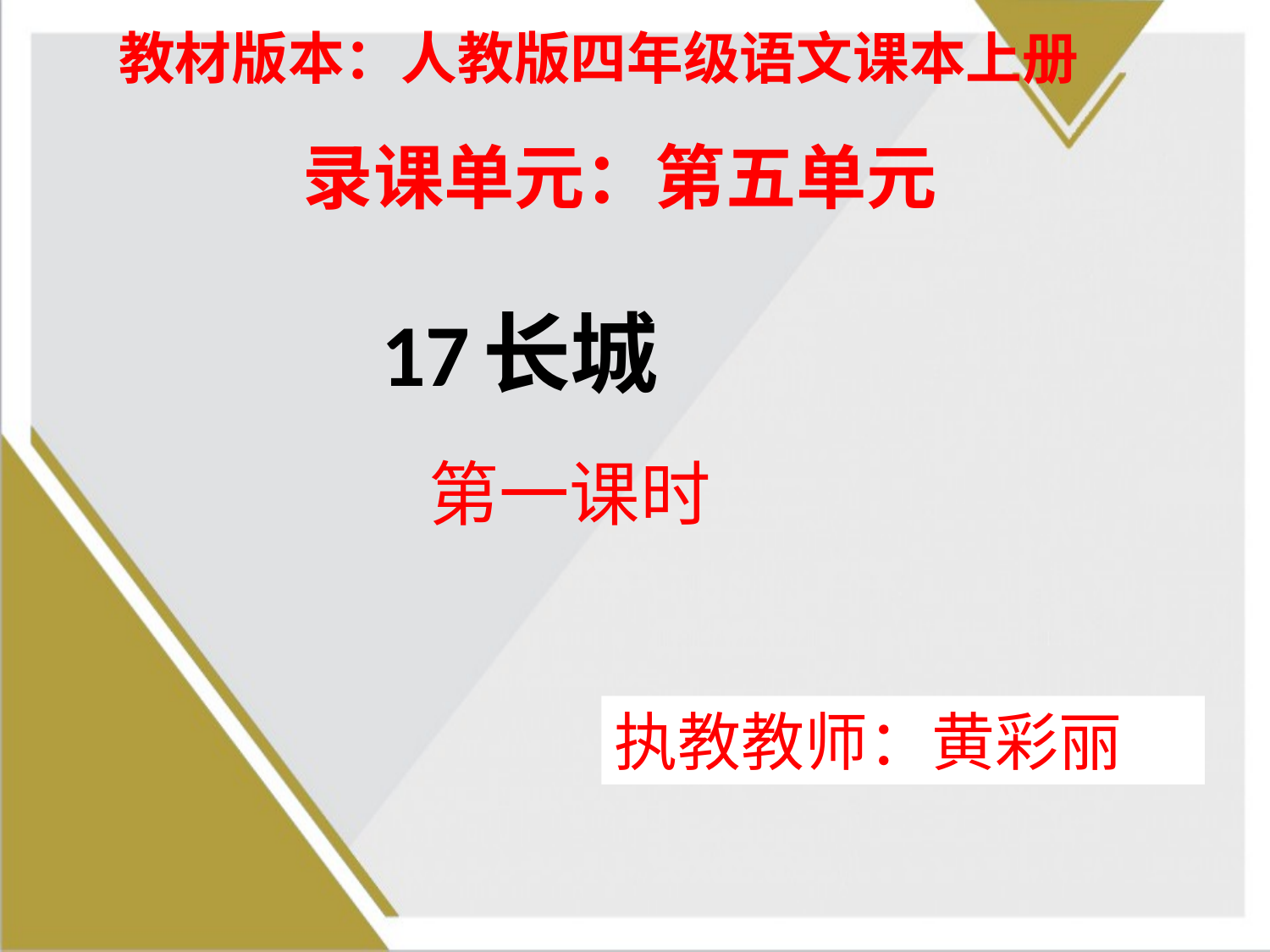

# 教材版本：人教版四年级语文课本上册
录课单元：第五单元
              17长城
第一课时
执教教师：黄彩丽